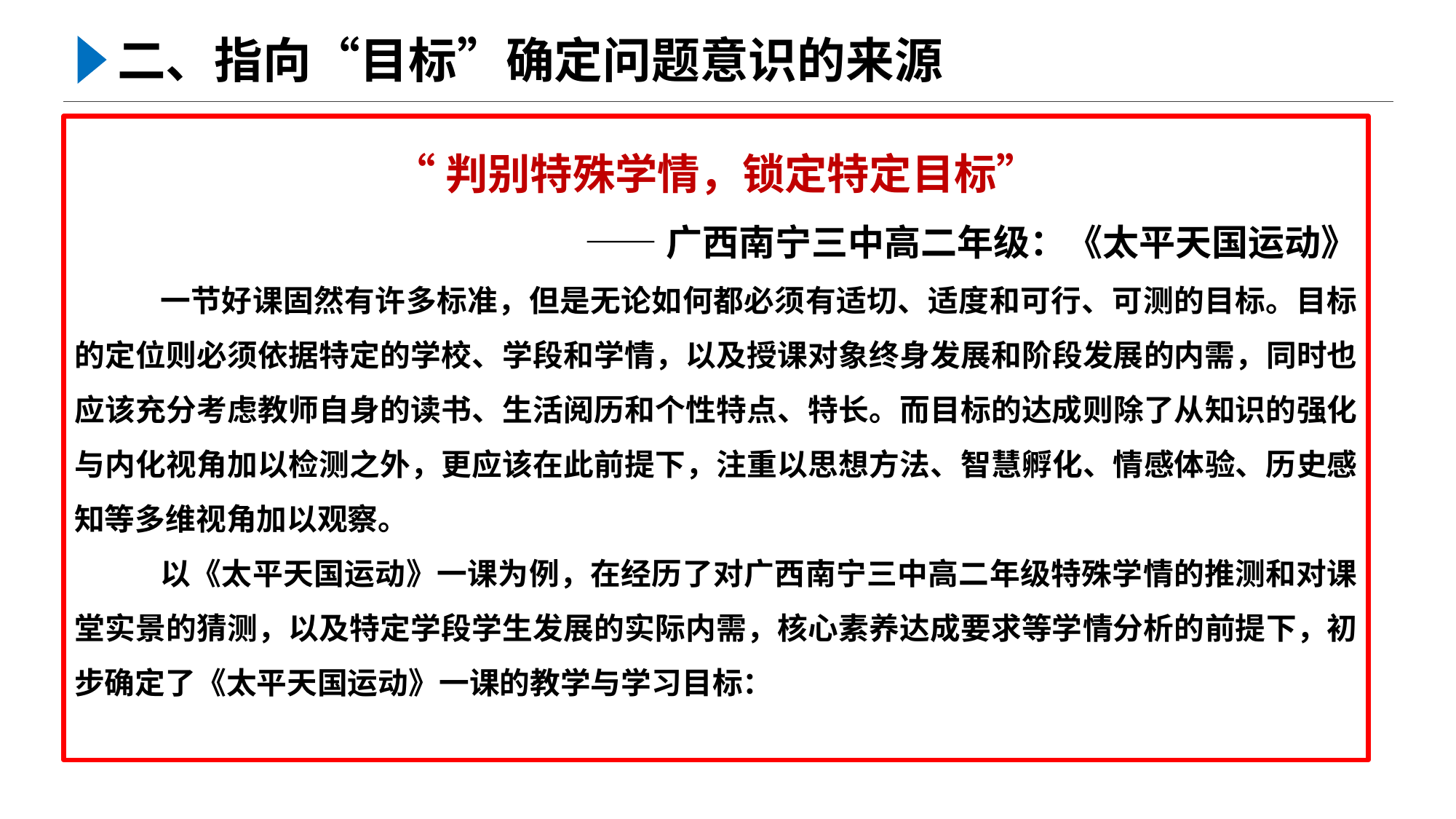

二、指向“目标”确定问题意识的来源

“判别特殊学情，锁定特定目标”
——广西南宁三中高二年级：《太平天国运动》
一节好课固然有许多标准，但是无论如何都必须有适切、适度和可行、可测的目标。目标的定位则必须依据特定的学校、学段和学情，以及授课对象终身发展和阶段发展的内需，同时也应该充分考虑教师自身的读书、生活阅历和个性特点、特长。而目标的达成则除了从知识的强化与内化视角加以检测之外，更应该在此前提下，注重以思想方法、智慧孵化、情感体验、历史感知等多维视角加以观察。
以《太平天国运动》一课为例，在经历了对广西南宁三中高二年级特殊学情的推测和对课堂实景的猜测，以及特定学段学生发展的实际内需，核心素养达成要求等学情分析的前提下，初步确定了《太平天国运动》一课的教学与学习目标：